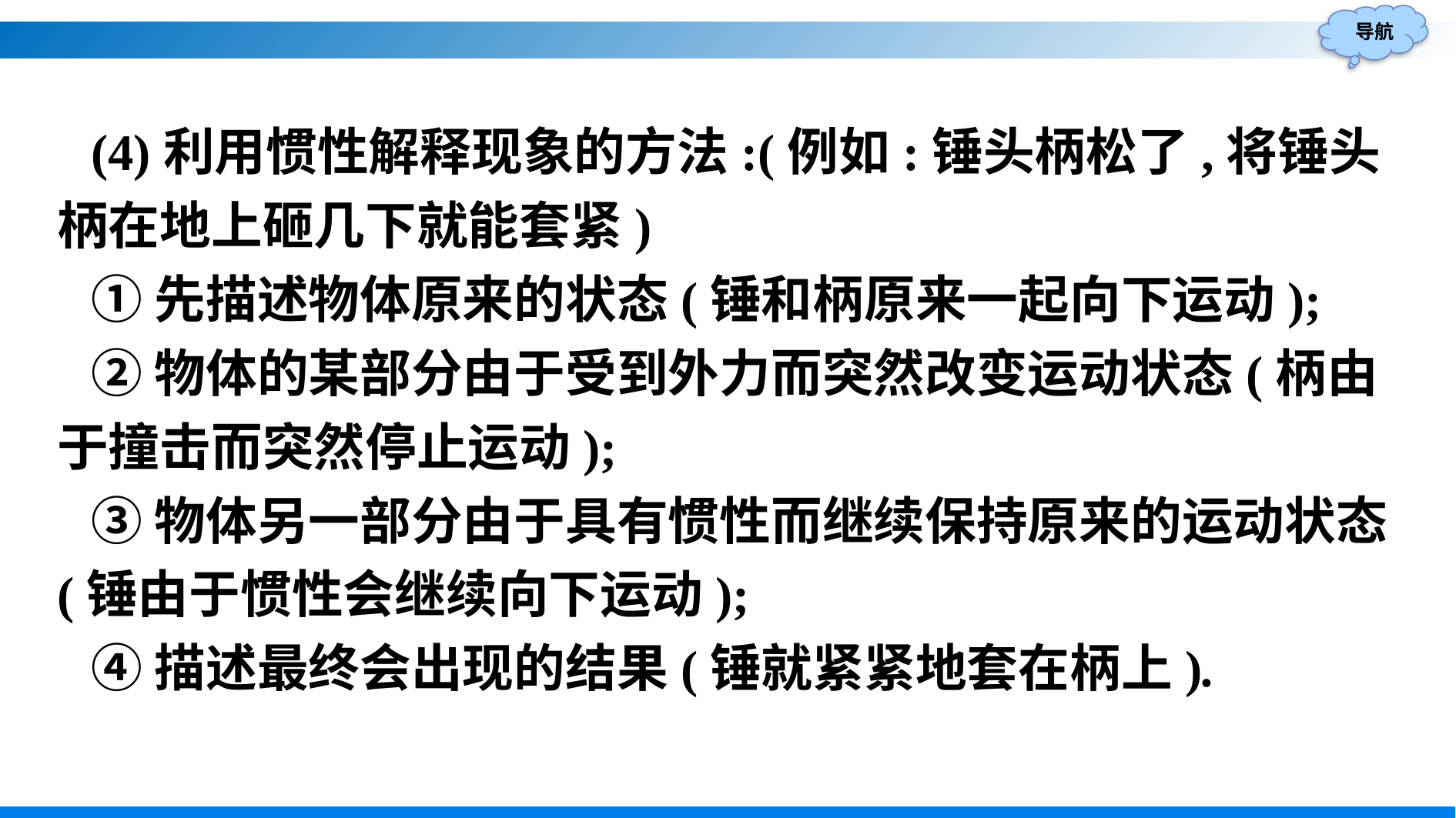

(4)利用惯性解释现象的方法:(例如:锤头柄松了,将锤头柄在地上砸几下就能套紧)
①先描述物体原来的状态(锤和柄原来一起向下运动);
②物体的某部分由于受到外力而突然改变运动状态(柄由于撞击而突然停止运动);
③物体另一部分由于具有惯性而继续保持原来的运动状态(锤由于惯性会继续向下运动);
④描述最终会出现的结果(锤就紧紧地套在柄上).